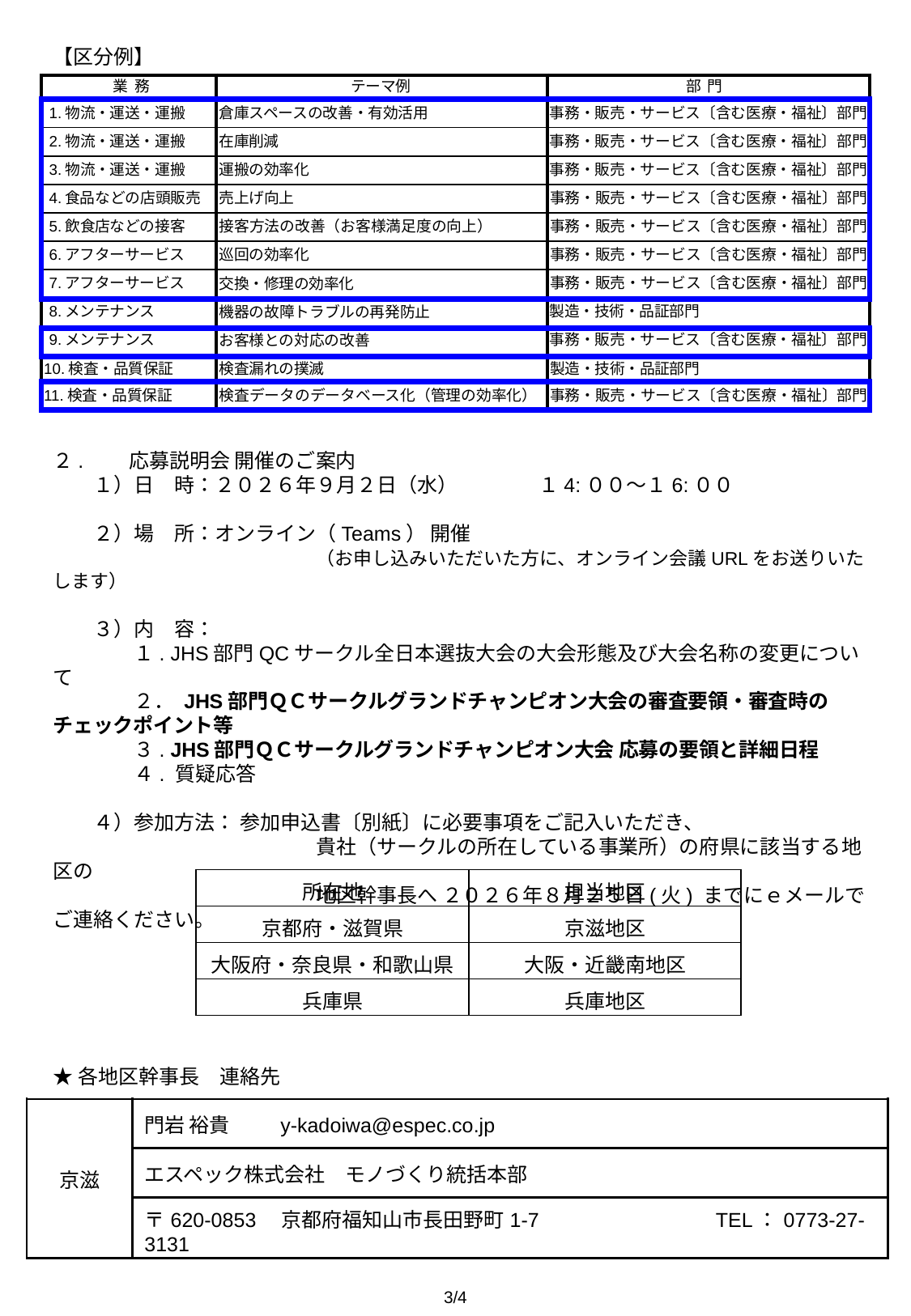

【区分例】
| 業 務 | テーマ例 | 部 門 |
| --- | --- | --- |
| 1.物流・運送・運搬 | 倉庫スペースの改善・有効活用 | 事務・販売・サービス〔含む医療・福祉〕部門 |
| 2.物流・運送・運搬 | 在庫削減 | 事務・販売・サービス〔含む医療・福祉〕部門 |
| 3.物流・運送・運搬 | 運搬の効率化 | 事務・販売・サービス〔含む医療・福祉〕部門 |
| 4.食品などの店頭販売 | 売上げ向上 | 事務・販売・サービス〔含む医療・福祉〕部門 |
| 5.飲食店などの接客 | 接客方法の改善（お客様満足度の向上） | 事務・販売・サービス〔含む医療・福祉〕部門 |
| 6.アフターサービス | 巡回の効率化 | 事務・販売・サービス〔含む医療・福祉〕部門 |
| 7.アフターサービス | 交換・修理の効率化 | 事務・販売・サービス〔含む医療・福祉〕部門 |
| 8.メンテナンス | 機器の故障トラブルの再発防止 | 製造・技術・品証部門 |
| 9.メンテナンス | お客様との対応の改善 | 事務・販売・サービス〔含む医療・福祉〕部門 |
| 10.検査・品質保証 | 検査漏れの撲滅 | 製造・技術・品証部門 |
| 11.検査・品質保証 | 検査データのデータベース化（管理の効率化） | 事務・販売・サービス〔含む医療・福祉〕部門 |

２.　　応募説明会 開催のご案内
　　１）日	時：２０２６年９月２日（水）	１4:００～１6:００

　　２）場	所：オンライン（Teams） 開催
　　　　　　　　　　　　　（お申し込みいただいた方に、オンライン会議URLをお送りいたします）

　　３）内	容：
　　　　１. JHS部門QCサークル全日本選抜大会の大会形態及び大会名称の変更について
　　　　２． JHS部門ＱＣサークルグランドチャンピオン大会の審査要領・審査時のチェックポイント等
　　　　３. JHS部門ＱＣサークルグランドチャンピオン大会 応募の要領と詳細日程
　　　　４. 質疑応答

　　４）参加方法： 参加申込書〔別紙〕に必要事項をご記入いただき、
　　　　　　　　　　　　　貴社（サークルの所在している事業所）の府県に該当する地区の
　　　　　　　　　　　　　地区幹事長へ ２０２６年８月２５日(火) までにｅメールでご連絡ください。
| 所在地 | 担当地区 |
| --- | --- |
| 京都府・滋賀県 | 京滋地区 |
| 大阪府・奈良県・和歌山県 | 大阪・近畿南地区 |
| 兵庫県 | 兵庫地区 |
★各地区幹事長　連絡先
| 京滋 | 門岩 裕貴　　 y-kadoiwa@espec.co.jp |
| --- | --- |
|  | エスペック株式会社　モノづくり統括本部 |
|  | 〒620-0853　京都府福知山市⾧田野町1-7　　　　　　　　 TEL：0773-27-3131 |
3/4